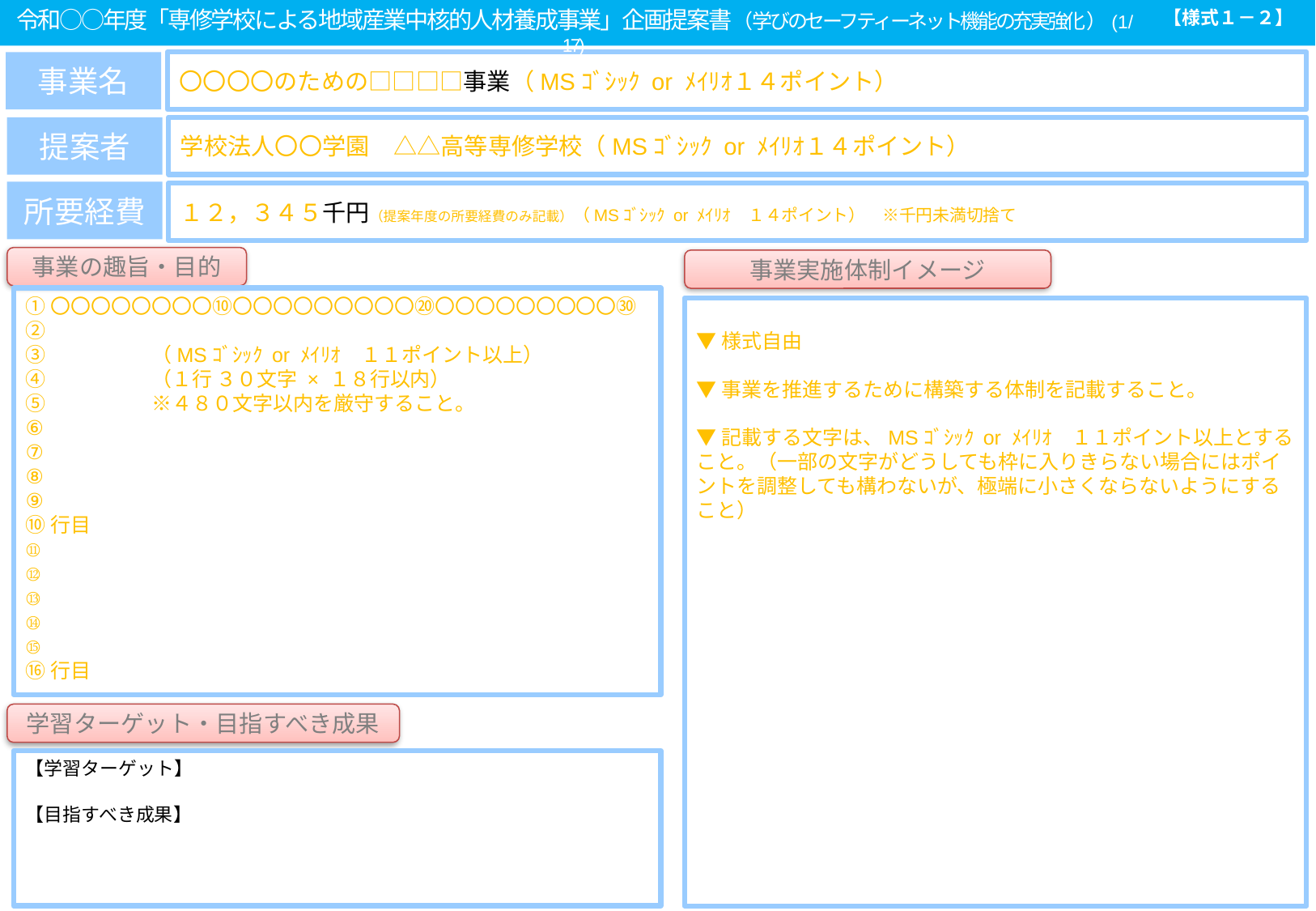

【様式１－２】
※「当該ページ／全体ページ数」を記載すること（以下同じ）
　（当該ページ数は自動的に入力されます。
　全体ページは置換機能で変換すれば一括で変更できます）

令和○○年度「専修学校による地域産業中核的人材養成事業」企画提案書（学びのセーフティーネット機能の充実強化）(1/17)
事業名
〇〇〇〇のための□□□□事業（MSｺﾞｼｯｸ or ﾒｲﾘｵ１４ポイント）
提案者
学校法人〇〇学園　△△高等専修学校（MSｺﾞｼｯｸ or ﾒｲﾘｵ１４ポイント）
所要経費
１２，３４５千円（提案年度の所要経費のみ記載）（MSｺﾞｼｯｸ or ﾒｲﾘｵ　１４ポイント）　※千円未満切捨て
事業の趣旨・目的
事業実施体制イメージ
①〇〇〇〇〇〇〇〇⑩〇〇〇〇〇〇〇〇〇⑳〇〇〇〇〇〇〇〇〇㉚
②
③　　　　　（MSｺﾞｼｯｸ or ﾒｲﾘｵ　１１ポイント以上）
④　　　　　（１行 ３０文字 × １８行以内）
⑤　　　　　※４８０文字以内を厳守すること。
⑥
⑦
⑧
⑨
⑩行目
⑪
⑫
⑬
⑭
⑮
⑯行目

▼様式自由

▼事業を推進するために構築する体制を記載すること。

▼記載する文字は、MSｺﾞｼｯｸ or ﾒｲﾘｵ　１１ポイント以上とすること。（一部の文字がどうしても枠に入りきらない場合にはポイントを調整しても構わないが、極端に小さくならないようにすること）

学習ターゲット・目指すべき成果
【学習ターゲット】

【目指すべき成果】

【モデルの対象者】には、本取組において、主にどのような者を対象とした学びのセーフティーネット機能の充実を目指すのか記載すること。
　Ex)発達障害、不登校経験者　等

【目指すべき成果】には、上記の対象者が本取組により開発されたモデル体制による教育を受けることで、どのような能力を身に付け、どのように自立につなげていくのか概要を記載すること。

【高等専修学校の機能高度化に関する調査研究】に関する企画提案を行う場合は、本欄の記載は不要。